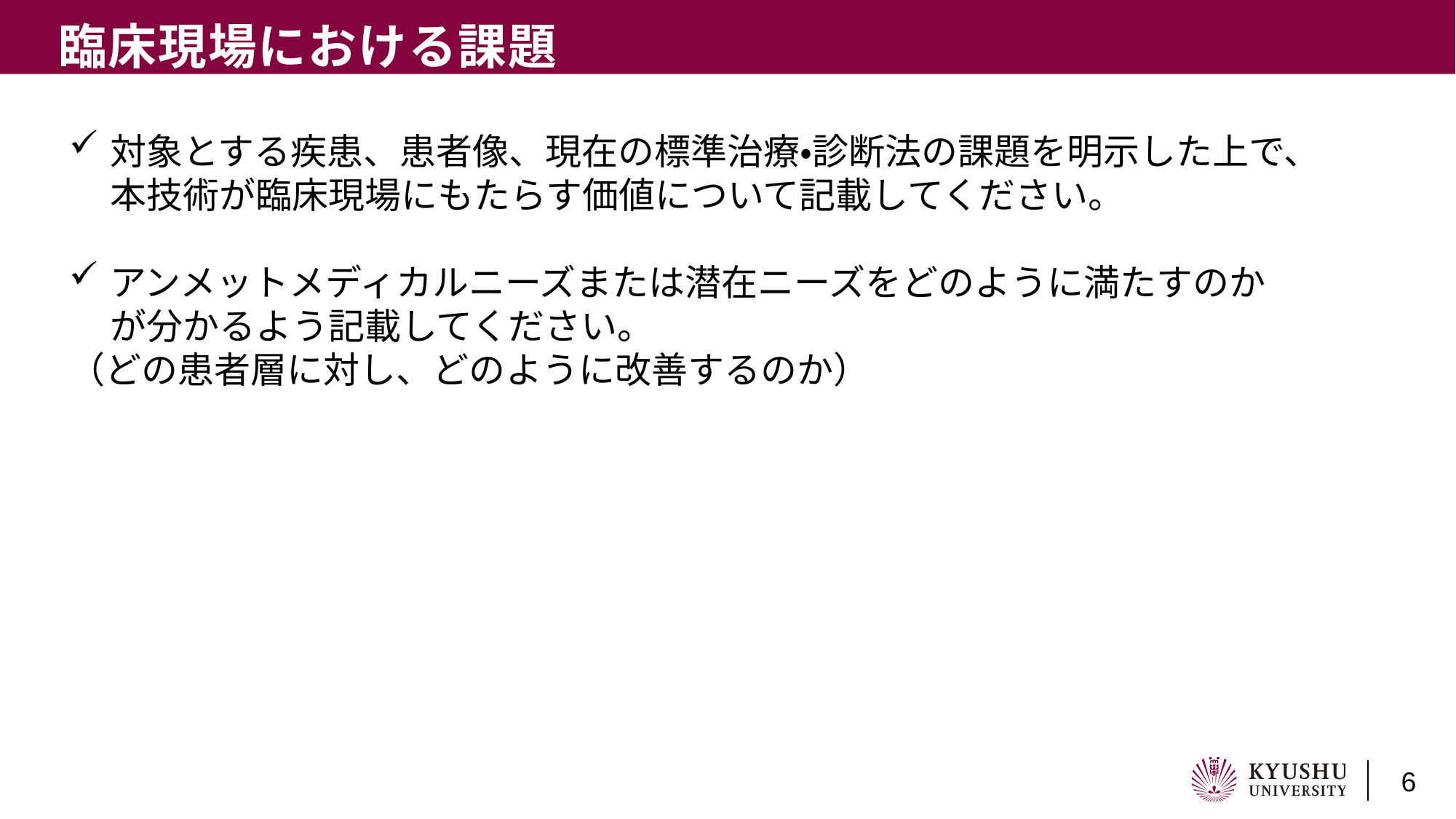

# 臨床現場における課題
対象とする疾患、患者像、現在の標準治療・診断法の課題を明示した上で、本技術が臨床現場にもたらす価値について記載してください。

アンメットメディカルニーズまたは潜在ニーズをどのように満たすのかが分かるよう記載してください。
（どの患者層に対し、どのように改善するのか）

6